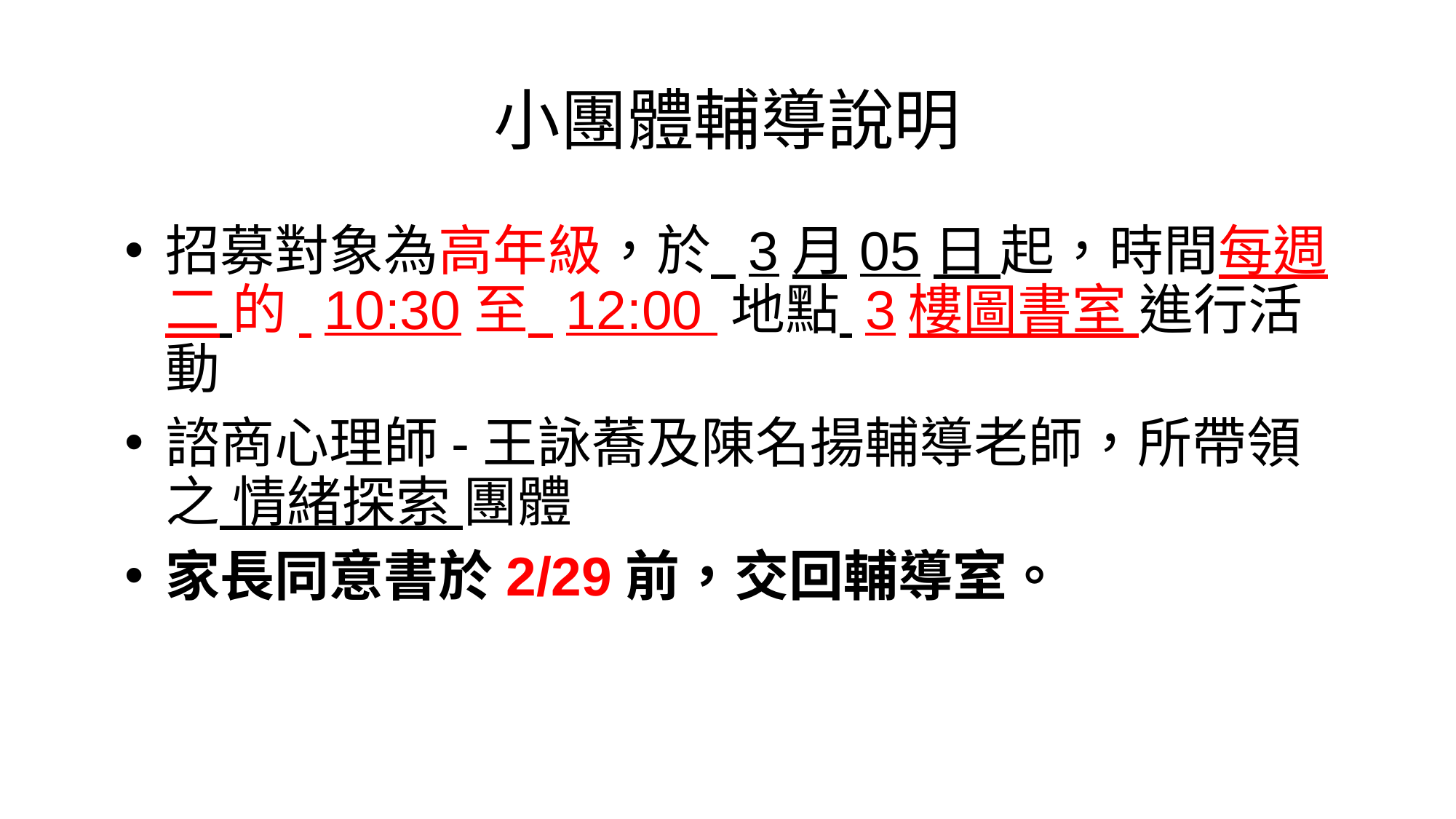

# 小團體輔導說明
招募對象為高年級，於  3月05日 起，時間每週二 的  10:30至  12:00 地點 3樓圖書室 進行活動
諮商心理師-王詠蕎及陳名揚輔導老師，所帶領之 情緒探索 團體
家長同意書於2/29前，交回輔導室。